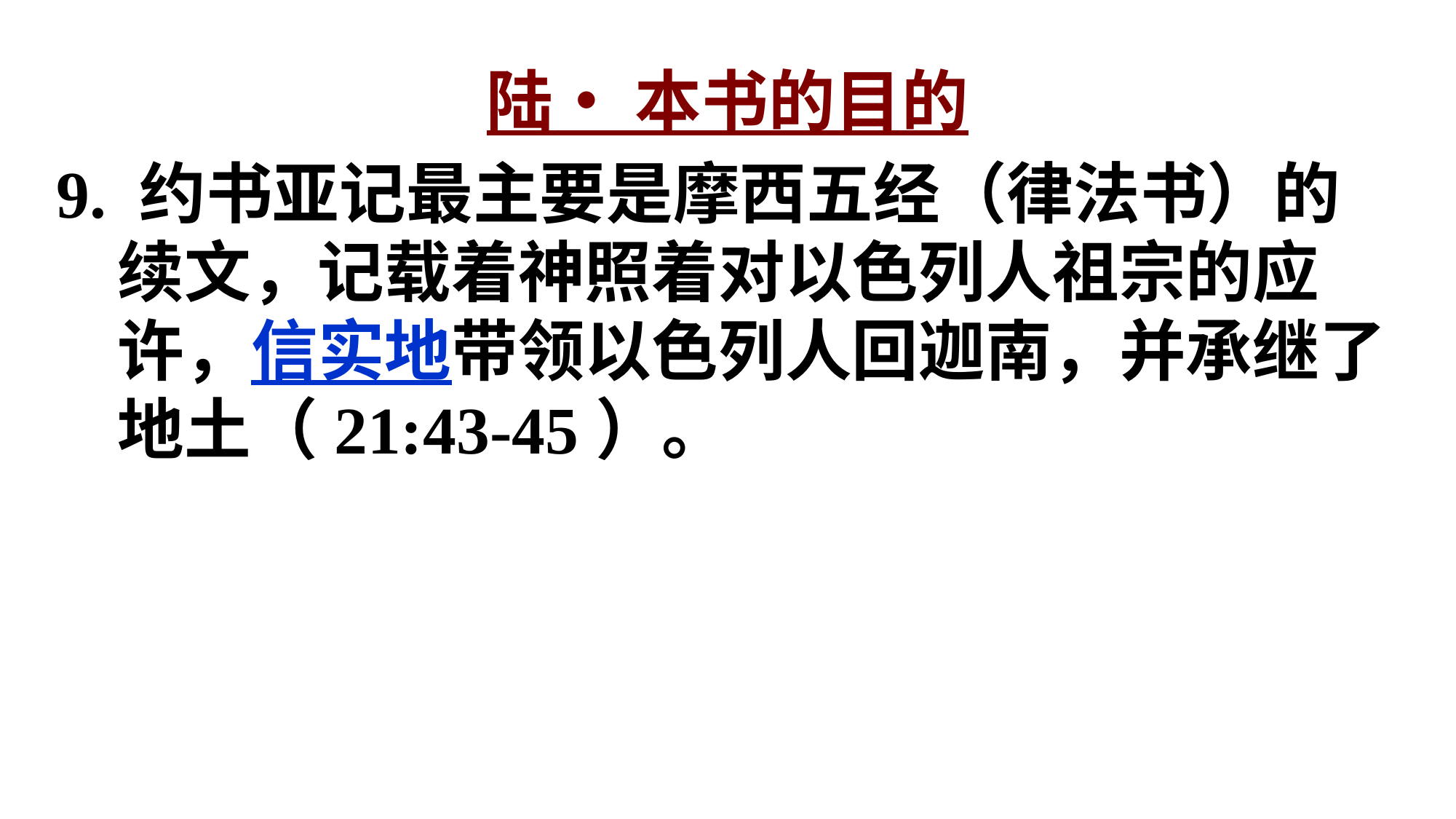

陆‧ 本书的目的
9. 约书亚记最主要是摩西五经（律法书）的续文，记载着神照着对以色列人祖宗的应许，信实地带领以色列人回迦南，并承继了地土（21:43-45）。